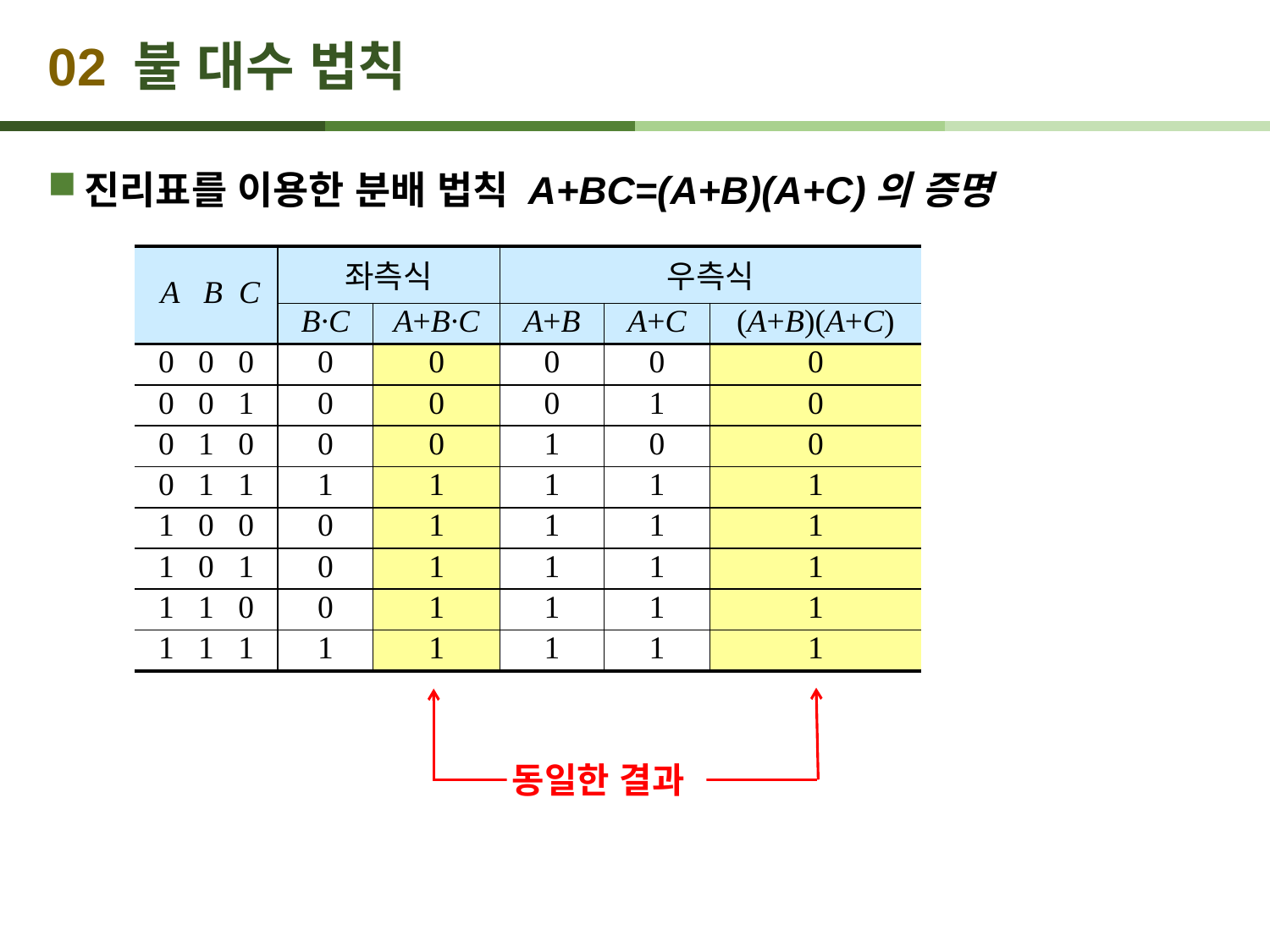

# 02 불 대수 법칙
진리표를 이용한 분배 법칙 A+BC=(A+B)(A+C)의 증명
| A B C | 좌측식 |  | 우측식 |  |  |
| --- | --- | --- | --- | --- | --- |
|  | B·C | A+B·C | A+B | A+C | (A+B)(A+C) |
| 0 0 0 | 0 | 0 | 0 | 0 | 0 |
| 0 0 1 | 0 | 0 | 0 | 1 | 0 |
| 0 1 0 | 0 | 0 | 1 | 0 | 0 |
| 0 1 1 | 1 | 1 | 1 | 1 | 1 |
| 1 0 0 | 0 | 1 | 1 | 1 | 1 |
| 1 0 1 | 0 | 1 | 1 | 1 | 1 |
| 1 1 0 | 0 | 1 | 1 | 1 | 1 |
| 1 1 1 | 1 | 1 | 1 | 1 | 1 |
동일한 결과